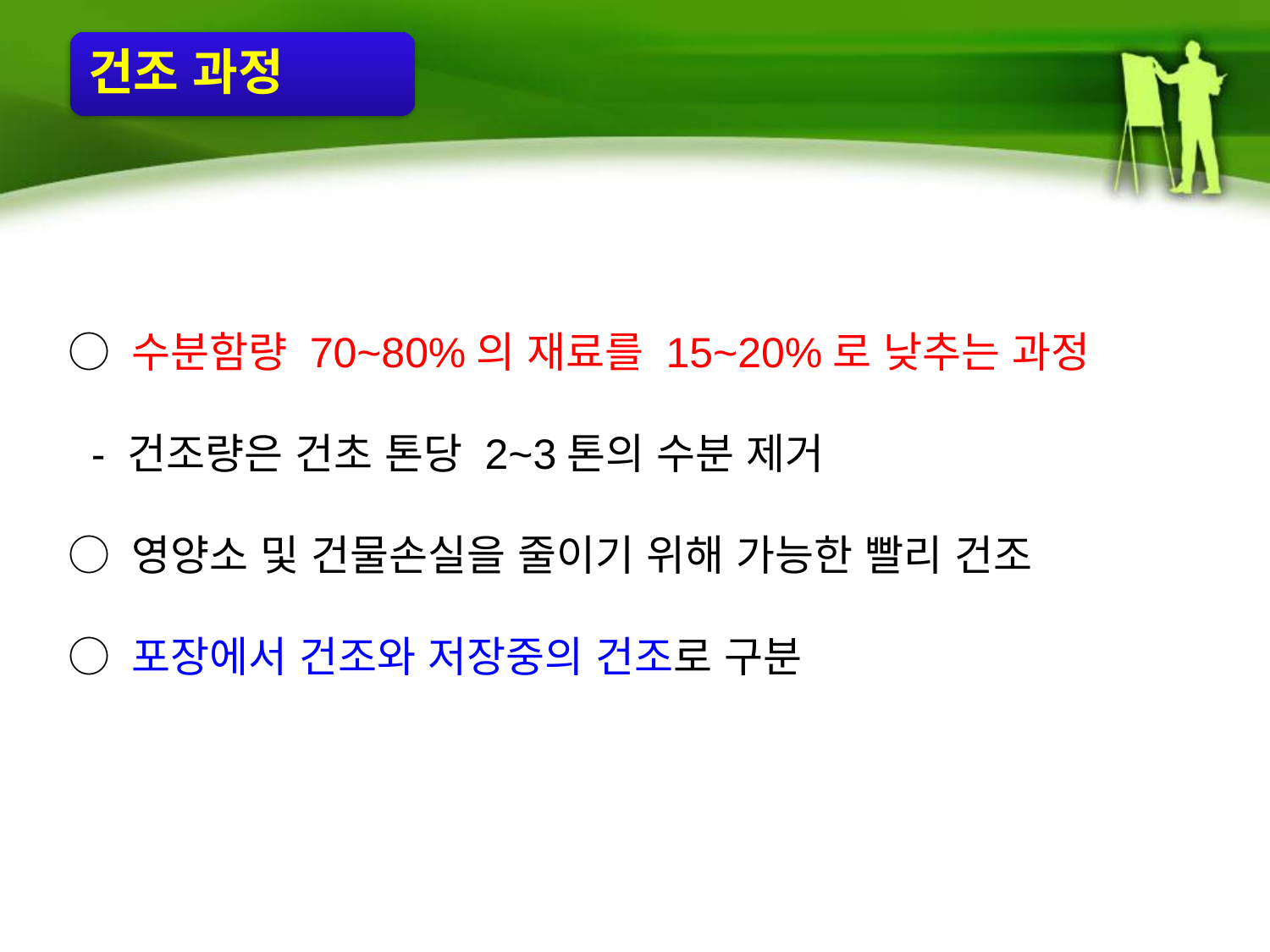

건조 과정
○ 수분함량 70~80%의 재료를 15~20%로 낮추는 과정
  - 건조량은 건초 톤당 2~3톤의 수분 제거
○ 영양소 및 건물손실을 줄이기 위해 가능한 빨리 건조
○ 포장에서 건조와 저장중의 건조로 구분